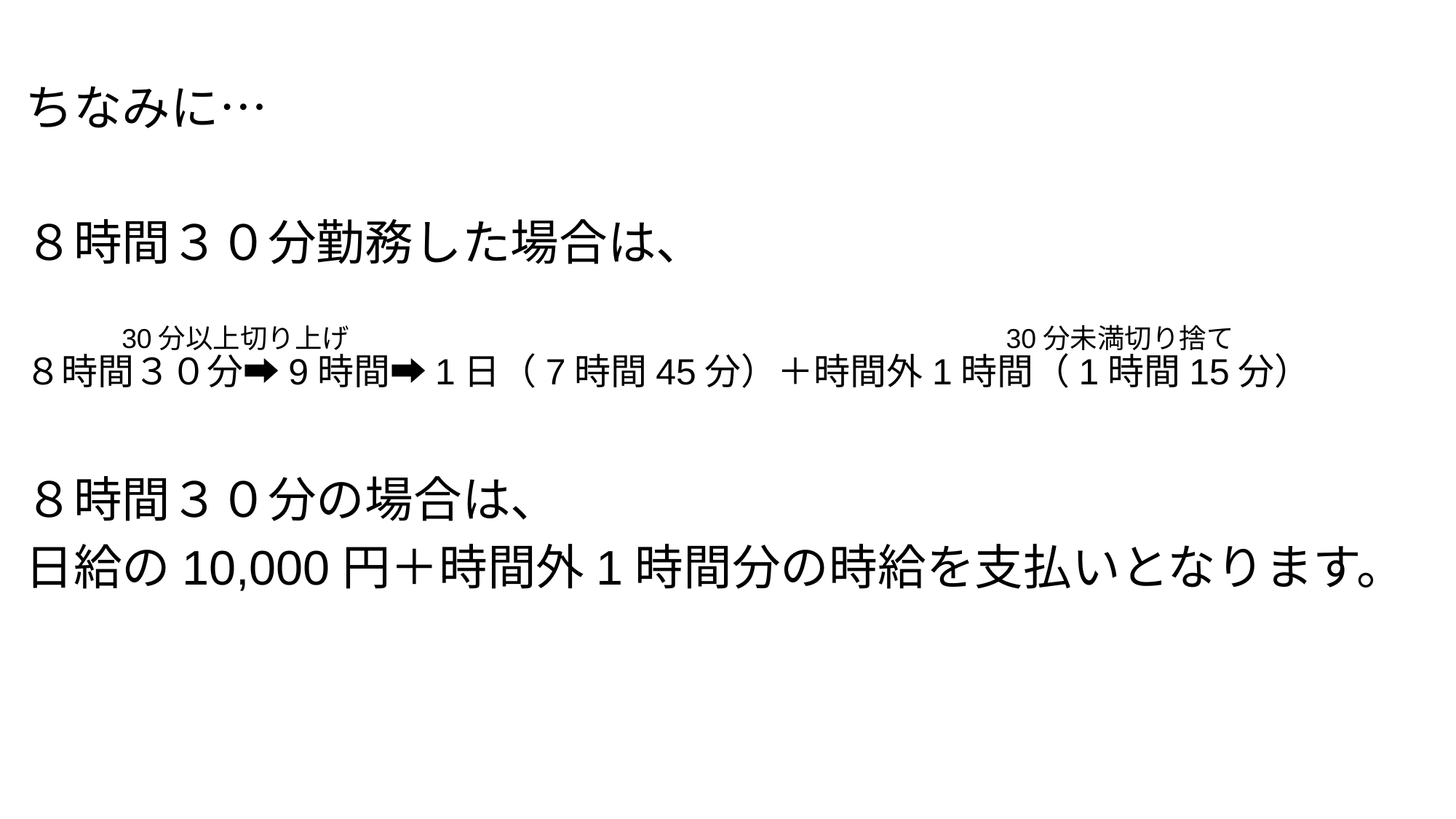

ちなみに…

８時間３０分勤務した場合は、

８時間３０分➡9時間➡1日（7時間45分）＋時間外1時間（1時間15分）

８時間３０分の場合は、
日給の10,000円＋時間外1時間分の時給を支払いとなります。
30分以上切り上げ
30分未満切り捨て